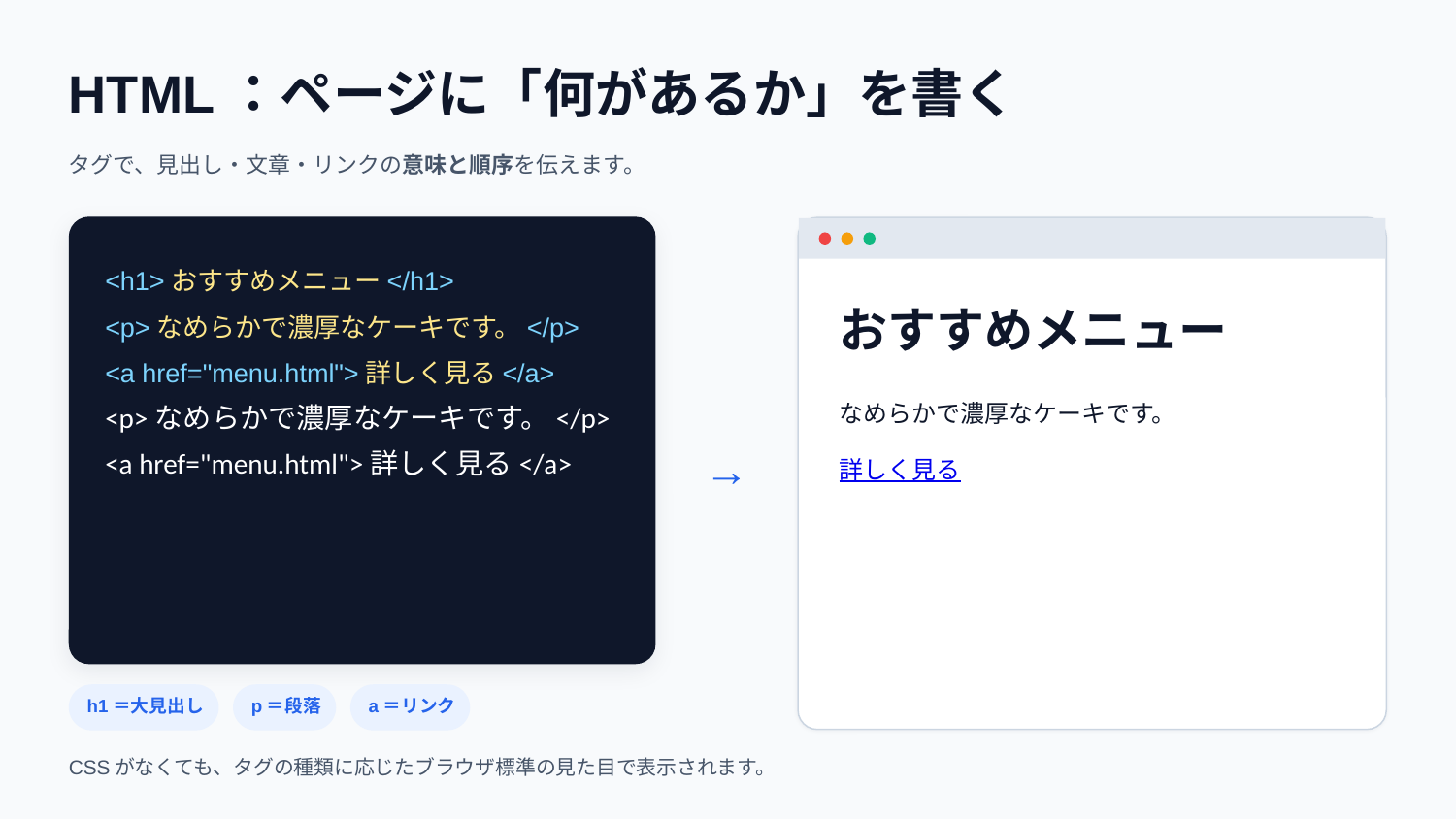

HTML：ページに「何があるか」を書く
タグで、見出し・文章・リンクの意味と順序を伝えます。

<h1>おすすめメニュー</h1>
<p>なめらかで濃厚なケーキです。</p>
<a href="menu.html">詳しく見る</a>
<p>なめらかで濃厚なケーキです。</p>
<a href="menu.html">詳しく見る</a>
おすすめメニュー
なめらかで濃厚なケーキです。
→
詳しく見る

h1＝大見出し
p＝段落
a＝リンク
CSSがなくても、タグの種類に応じたブラウザ標準の見た目で表示されます。